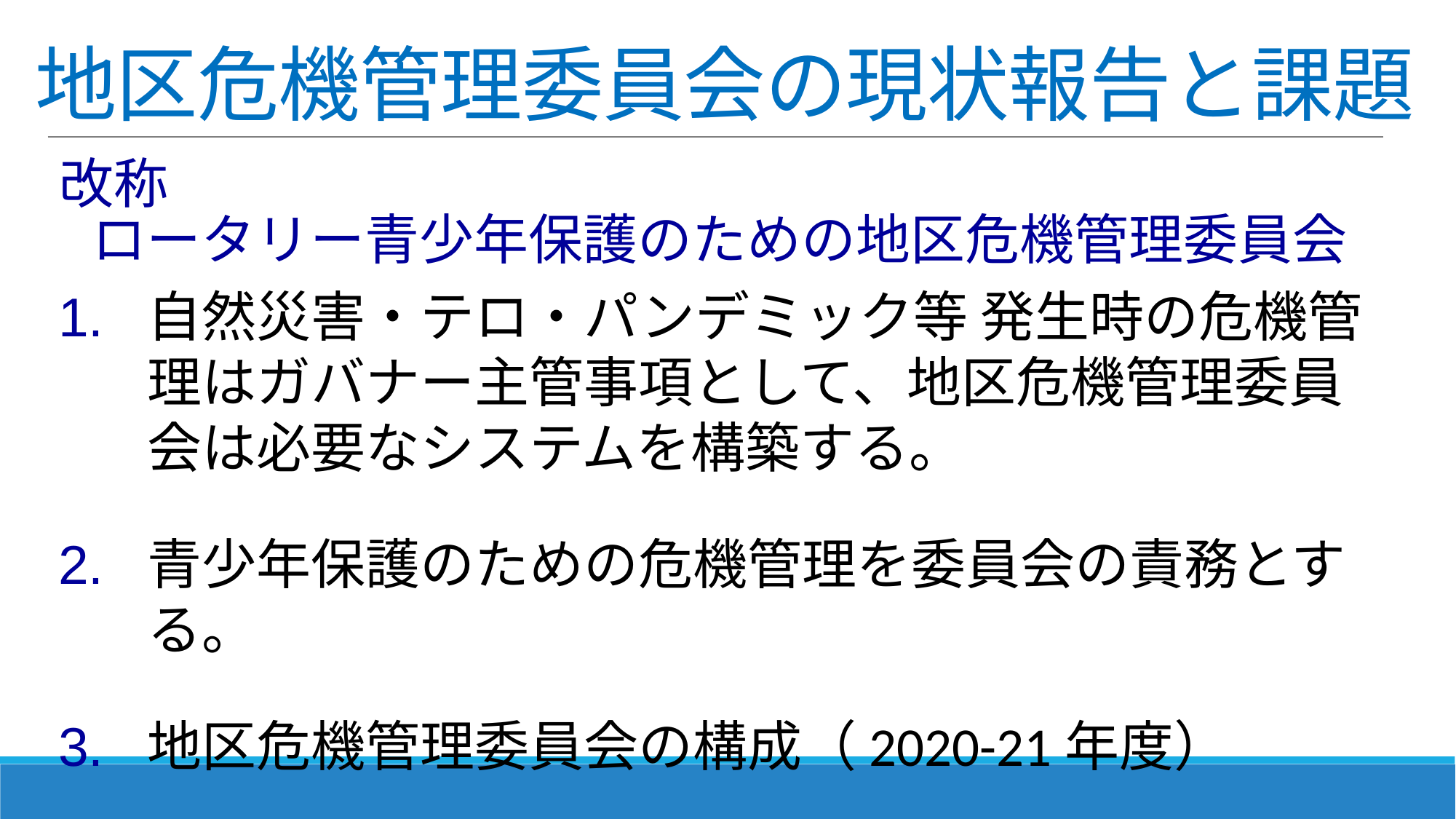

地区危機管理委員会の現状報告と課題
改称
ロータリー青少年保護のための地区危機管理委員会
自然災害・テロ・パンデミック等 発生時の危機管理はガバナー主管事項として、地区危機管理委員会は必要なシステムを構築する。

青少年保護のための危機管理を委員会の責務とする。

地区危機管理委員会の構成（2020-21年度）